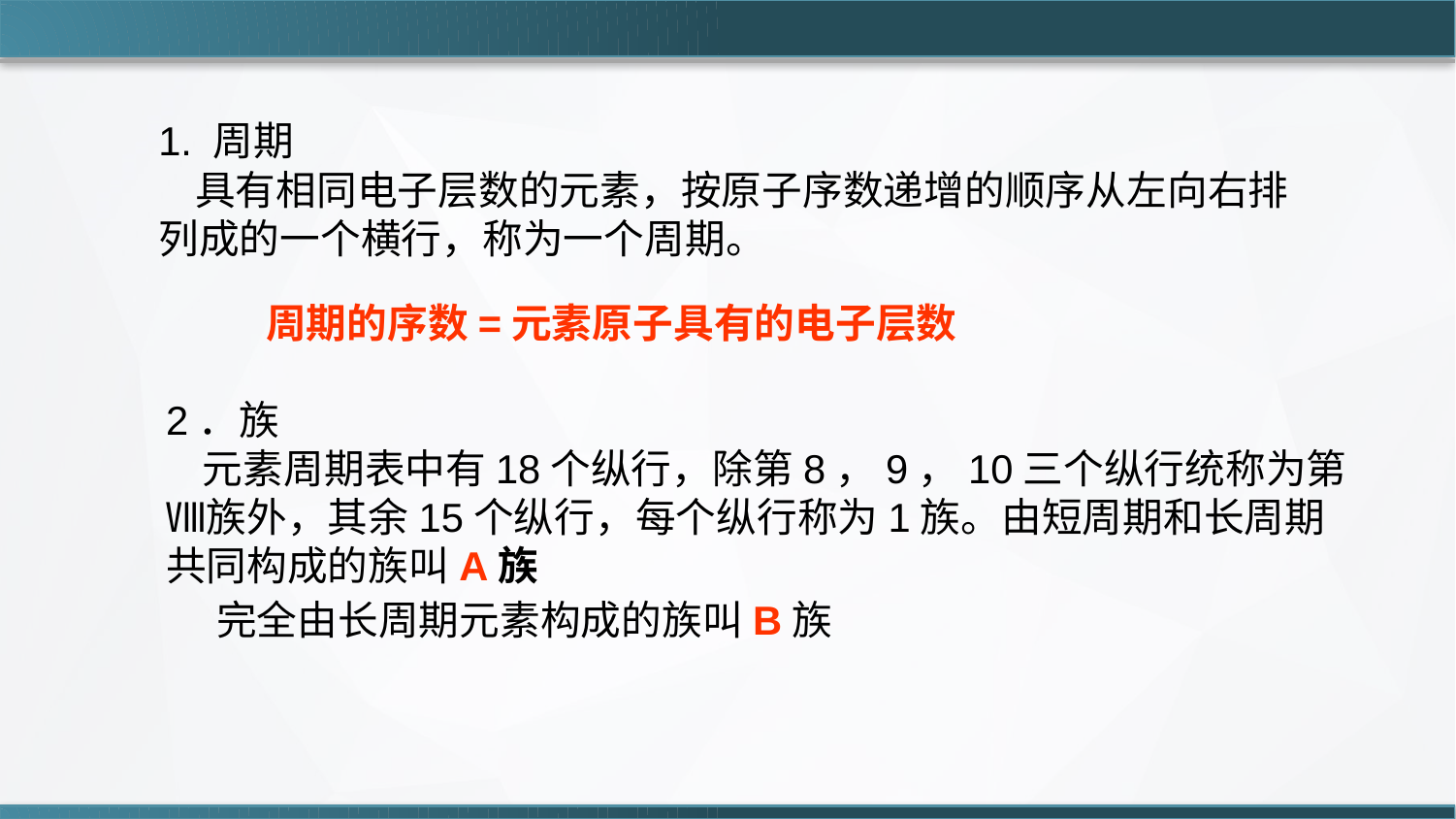

1. 周期
   具有相同电子层数的元素，按原子序数递增的顺序从左向右排列成的一个横行，称为一个周期。
 周期的序数=元素原子具有的电子层数
2．族
   元素周期表中有18个纵行，除第8，9，10三个纵行统称为第Ⅷ族外，其余15个纵行，每个纵行称为1族。由短周期和长周期共同构成的族叫A族
完全由长周期元素构成的族叫B族